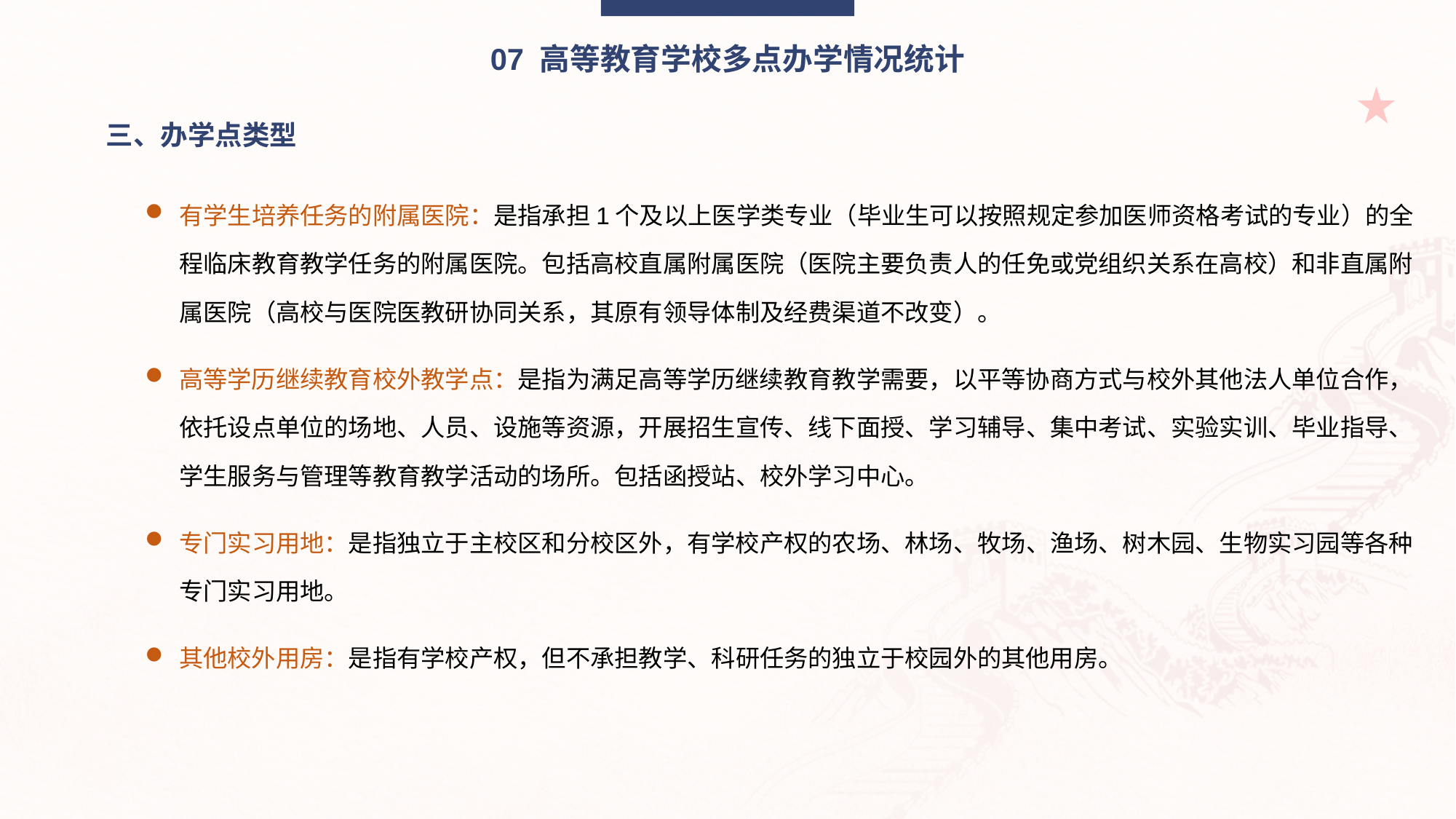

07 高等教育学校多点办学情况统计
三、办学点类型
有学生培养任务的附属医院：是指承担1个及以上医学类专业（毕业生可以按照规定参加医师资格考试的专业）的全程临床教育教学任务的附属医院。包括高校直属附属医院（医院主要负责人的任免或党组织关系在高校）和非直属附属医院（高校与医院医教研协同关系，其原有领导体制及经费渠道不改变）。
高等学历继续教育校外教学点：是指为满足高等学历继续教育教学需要，以平等协商方式与校外其他法人单位合作，依托设点单位的场地、人员、设施等资源，开展招生宣传、线下面授、学习辅导、集中考试、实验实训、毕业指导、学生服务与管理等教育教学活动的场所。包括函授站、校外学习中心。
专门实习用地：是指独立于主校区和分校区外，有学校产权的农场、林场、牧场、渔场、树木园、生物实习园等各种专门实习用地。
其他校外用房：是指有学校产权，但不承担教学、科研任务的独立于校园外的其他用房。